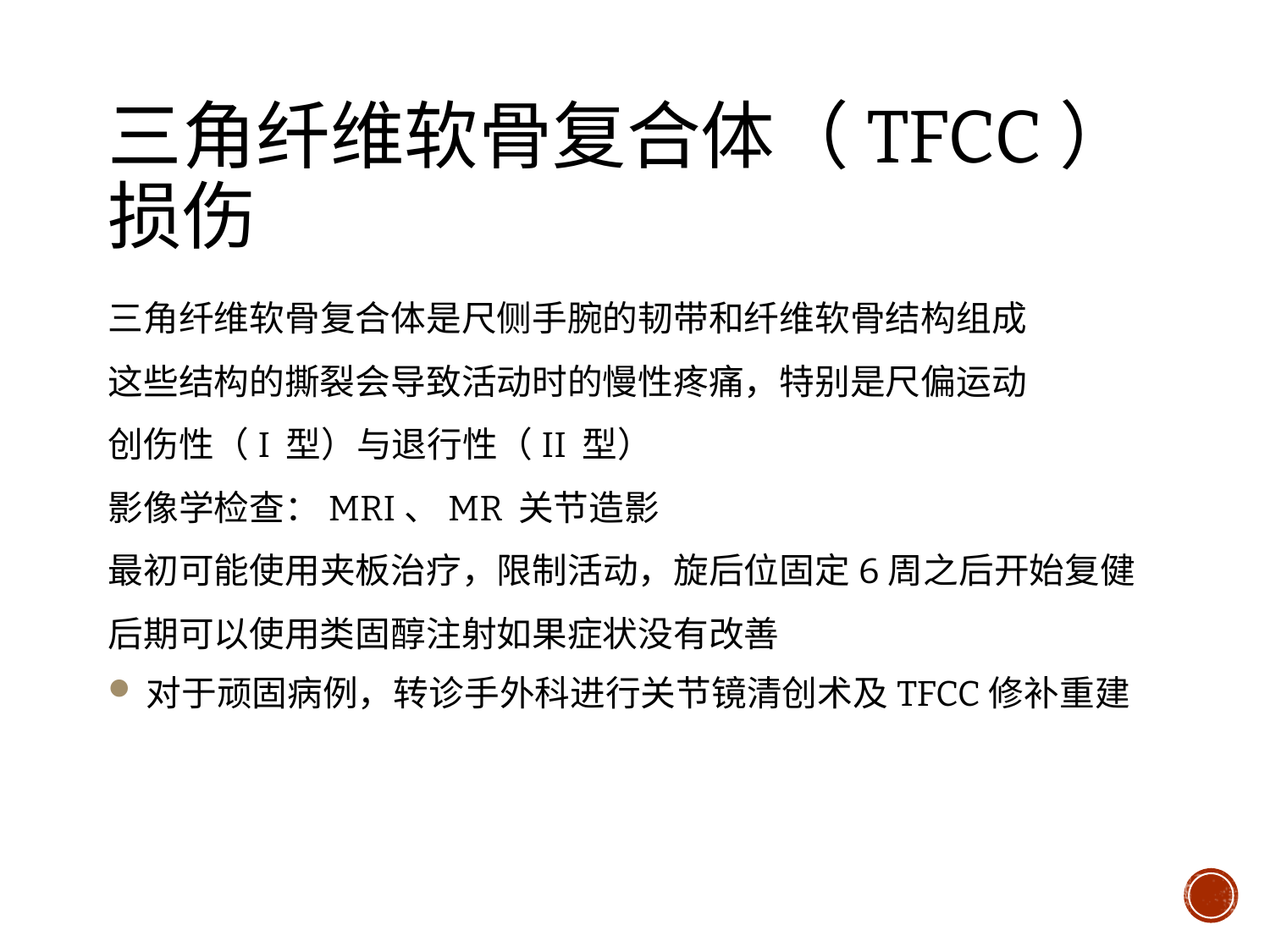

# 三角纤维软骨复合体（TFCC）损伤
三角纤维软骨复合体是尺侧手腕的韧带和纤维软骨结构组成
这些结构的撕裂会导致活动时的慢性疼痛，特别是尺偏运动
创伤性（I 型）与退行性（II 型）
影像学检查：MRI、MR 关节造影
最初可能使用夹板治疗，限制活动，旋后位固定6周之后开始复健
后期可以使用类固醇注射如果症状没有改善
对于顽固病例，转诊手外科进行关节镜清创术及TFCC修补重建